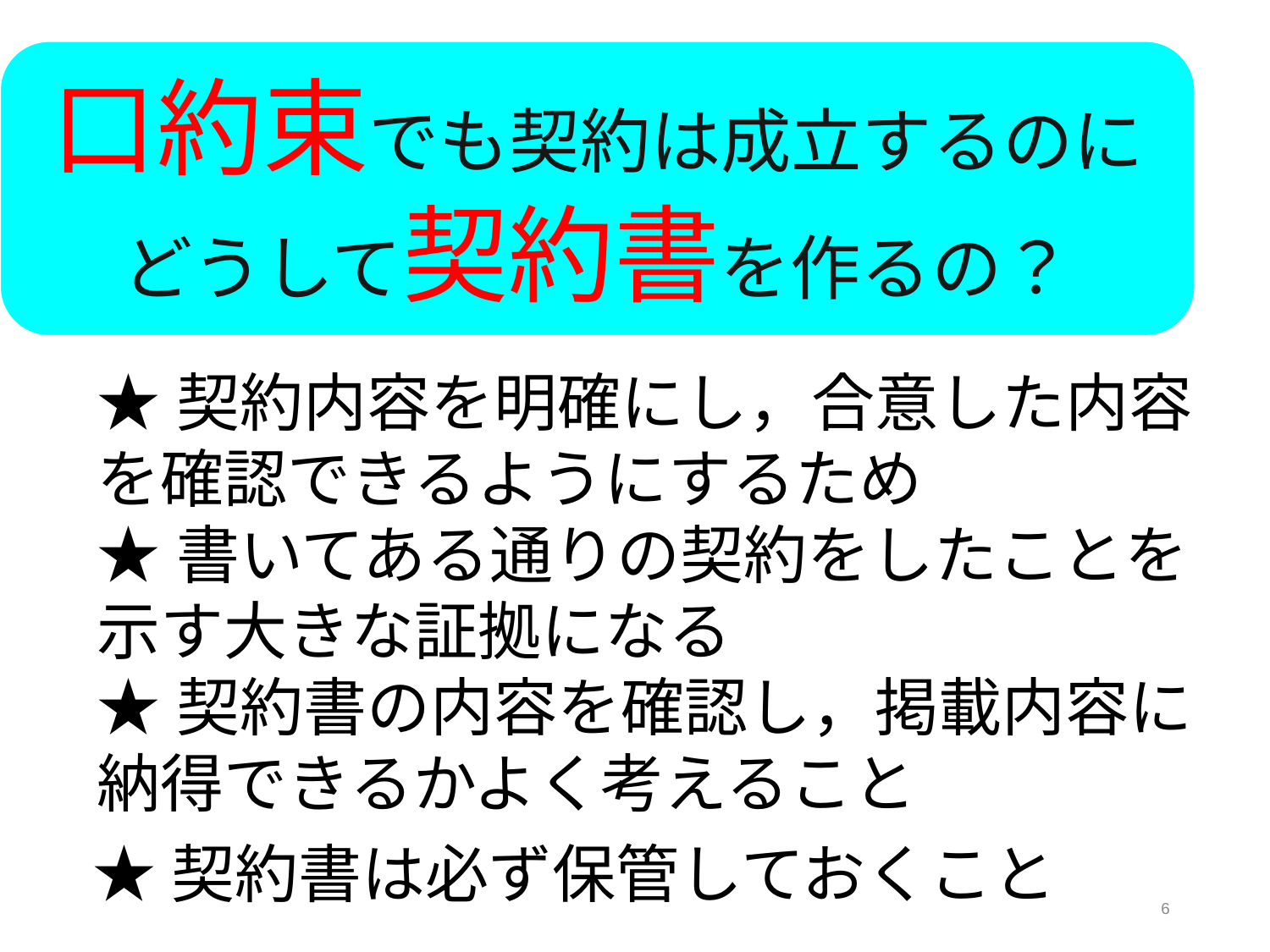

口約束でも契約は成立するのにどうして契約書を作るの？
★契約内容を明確にし，合意した内容を確認できるようにするため
★書いてある通りの契約をしたことを示す大きな証拠になる
★契約書の内容を確認し，掲載内容に納得できるかよく考えること
★契約書は必ず保管しておくこと
6